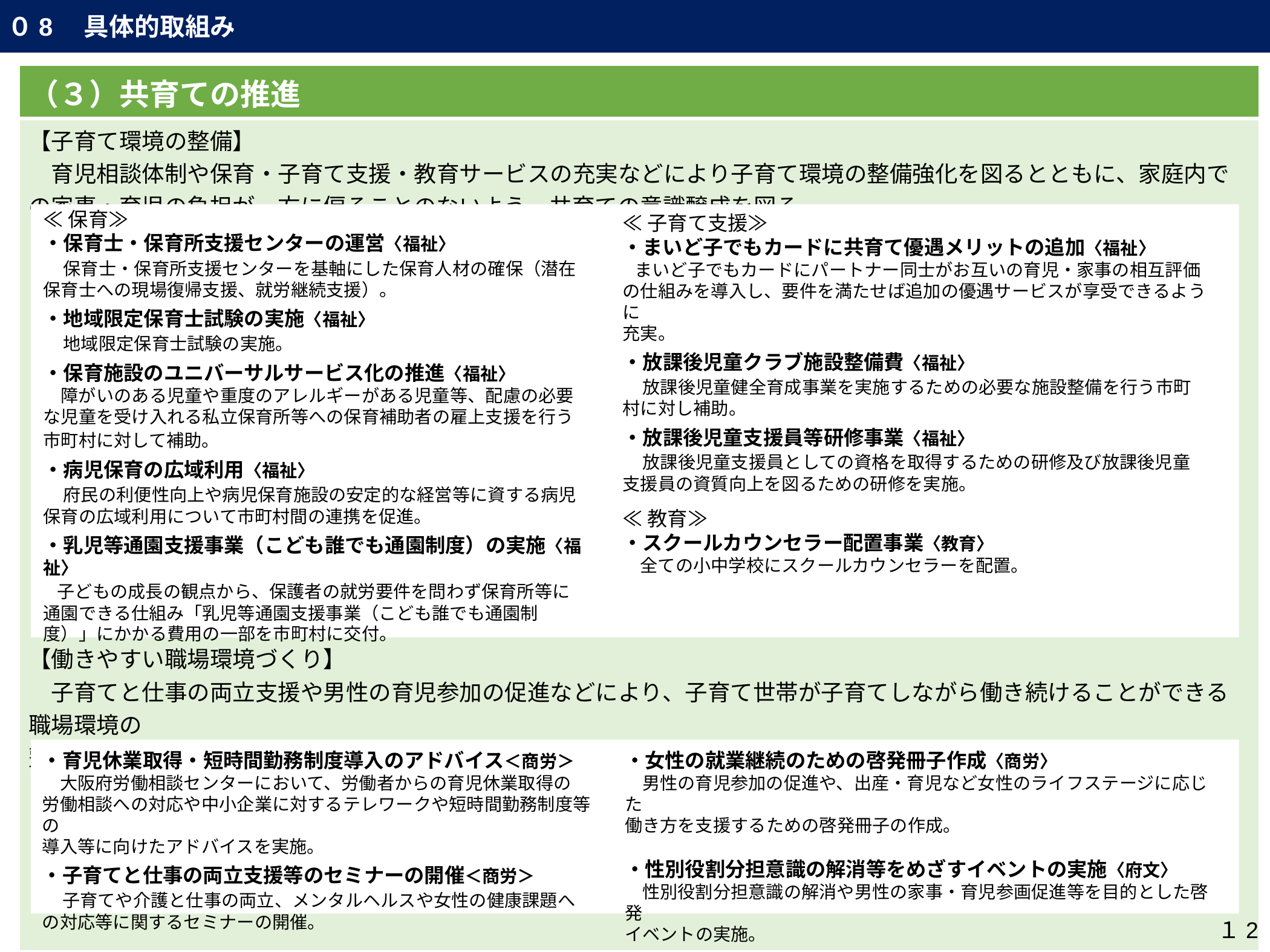

０8　具体的取組み
| （３）共育ての推進 |
| --- |
| 【子育て環境の整備】 　育児相談体制や保育・子育て支援・教育サービスの充実などにより子育て環境の整備強化を図るとともに、家庭内での家事・育児の負担が一方に偏ることのないよう、共育ての意識醸成を図る 【働きやすい職場環境づくり】 　子育てと仕事の両立支援や男性の育児参加の促進などにより、子育て世帯が子育てしながら働き続けることができる職場環境の 整備を促進する |
≪保育≫
・保育士・保育所支援センターの運営〈福祉〉
　保育士・保育所支援センターを基軸にした保育人材の確保（潜在保育士への現場復帰支援、就労継続支援）。

・地域限定保育士試験の実施〈福祉〉
　地域限定保育士試験の実施。

・保育施設のユニバーサルサービス化の推進〈福祉〉
　障がいのある児童や重度のアレルギーがある児童等、配慮の必要な児童を受け入れる私立保育所等への保育補助者の雇上支援を行う市町村に対して補助。

・病児保育の広域利用〈福祉〉
　府民の利便性向上や病児保育施設の安定的な経営等に資する病児保育の広域利用について市町村間の連携を促進。

・乳児等通園支援事業（こども誰でも通園制度）の実施〈福祉〉
  子どもの成長の観点から、保護者の就労要件を問わず保育所等に通園できる仕組み「乳児等通園支援事業（こども誰でも通園制度）」にかかる費用の一部を市町村に交付。

≪子育て支援≫
・まいど子でもカードに共育て優遇メリットの追加〈福祉〉
  まいど子でもカードにパートナー同士がお互いの育児・家事の相互評価の仕組みを導入し、要件を満たせば追加の優遇サービスが享受できるように
充実。

・放課後児童クラブ施設整備費〈福祉〉
　放課後児童健全育成事業を実施するための必要な施設整備を行う市町村に対し補助。

・放課後児童支援員等研修事業〈福祉〉
　放課後児童支援員としての資格を取得するための研修及び放課後児童支援員の資質向上を図るための研修を実施。

≪教育≫
・スクールカウンセラー配置事業〈教育〉
　全ての小中学校にスクールカウンセラーを配置。

・育児休業取得・短時間勤務制度導入のアドバイス＜商労＞
　大阪府労働相談センターにおいて、労働者からの育児休業取得の
労働相談への対応や中小企業に対するテレワークや短時間勤務制度等の
導入等に向けたアドバイスを実施。

・子育てと仕事の両立支援等のセミナーの開催＜商労＞
　子育てや介護と仕事の両立、メンタルヘルスや女性の健康課題へ
の対応等に関するセミナーの開催。
・女性の就業継続のための啓発冊子作成〈商労〉
　男性の育児参加の促進や、出産・育児など女性のライフステージに応じた
働き方を支援するための啓発冊子の作成。

・性別役割分担意識の解消等をめざすイベントの実施〈府文〉
　性別役割分担意識の解消や男性の家事・育児参画促進等を目的とした啓発
イベントの実施。
１2